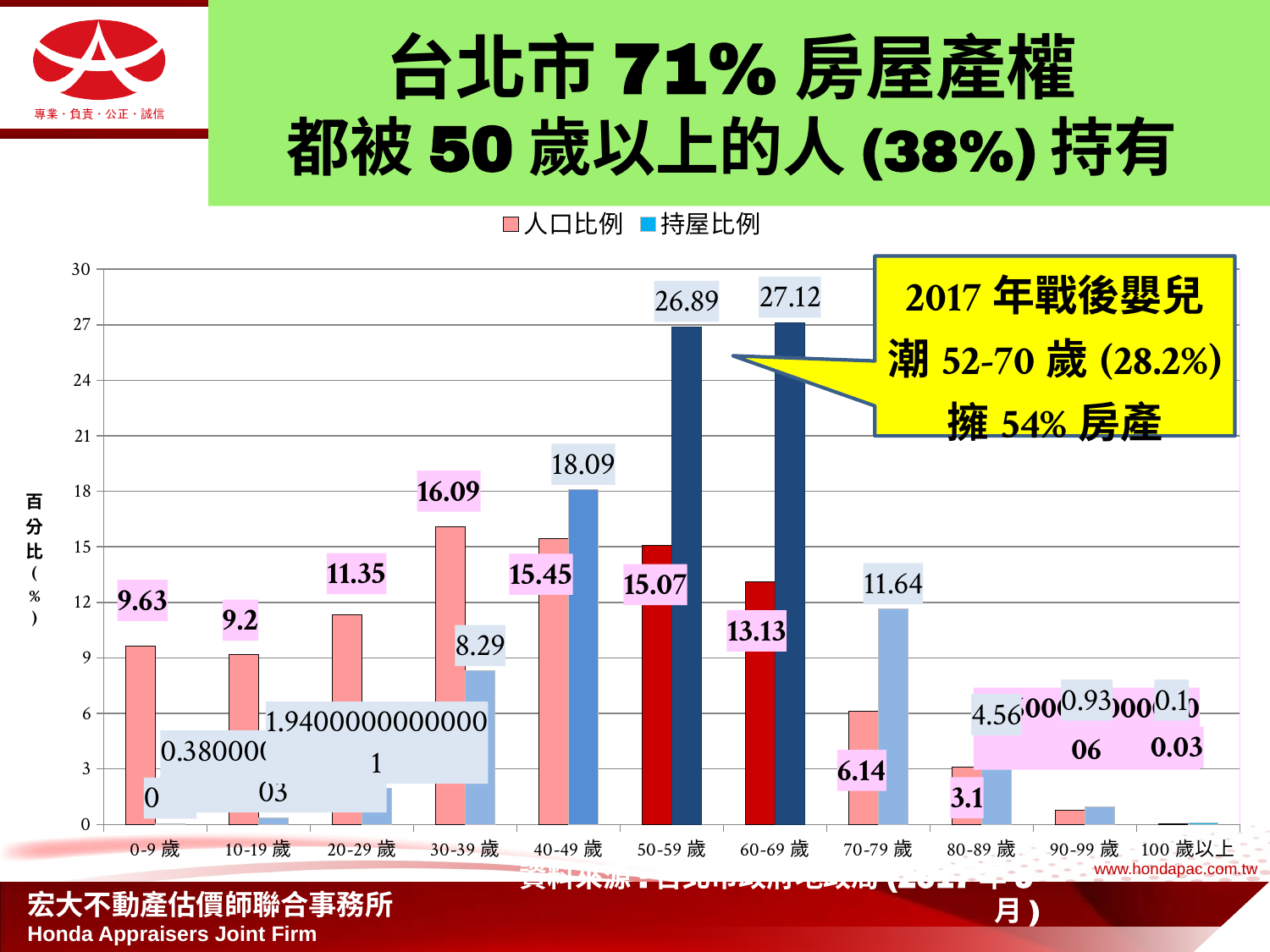

# 台北市71%房屋產權 都被50歲以上的人(38%)持有

### Chart

| Category | 人口比例 | 持屋比例 |
|---|---|---|
| 0-9歲 | 9.629999999999999 | 0.05 |
| 10-19歲 | 9.200000000000001 | 0.38000000000000306 |
| 20-29歲 | 11.350000000000026 | 1.9400000000000113 |
| 30-39歲 | 16.09 | 8.290000000000001 |
| 40-49歲 | 15.450000000000006 | 18.09 |
| 50-59歲 | 15.07 | 26.89 |
| 60-69歲 | 13.129999999999999 | 27.12 |
| 70-79歲 | 6.14 | 11.639999999999999 |
| 80-89歲 | 3.1 | 4.56 |
| 90-99歲 | 0.7600000000000063 | 0.93 |
| 100歲以上 | 0.030000000000000002 | 0.1 |
資料來源:台北市政府地政局(2017年9月)